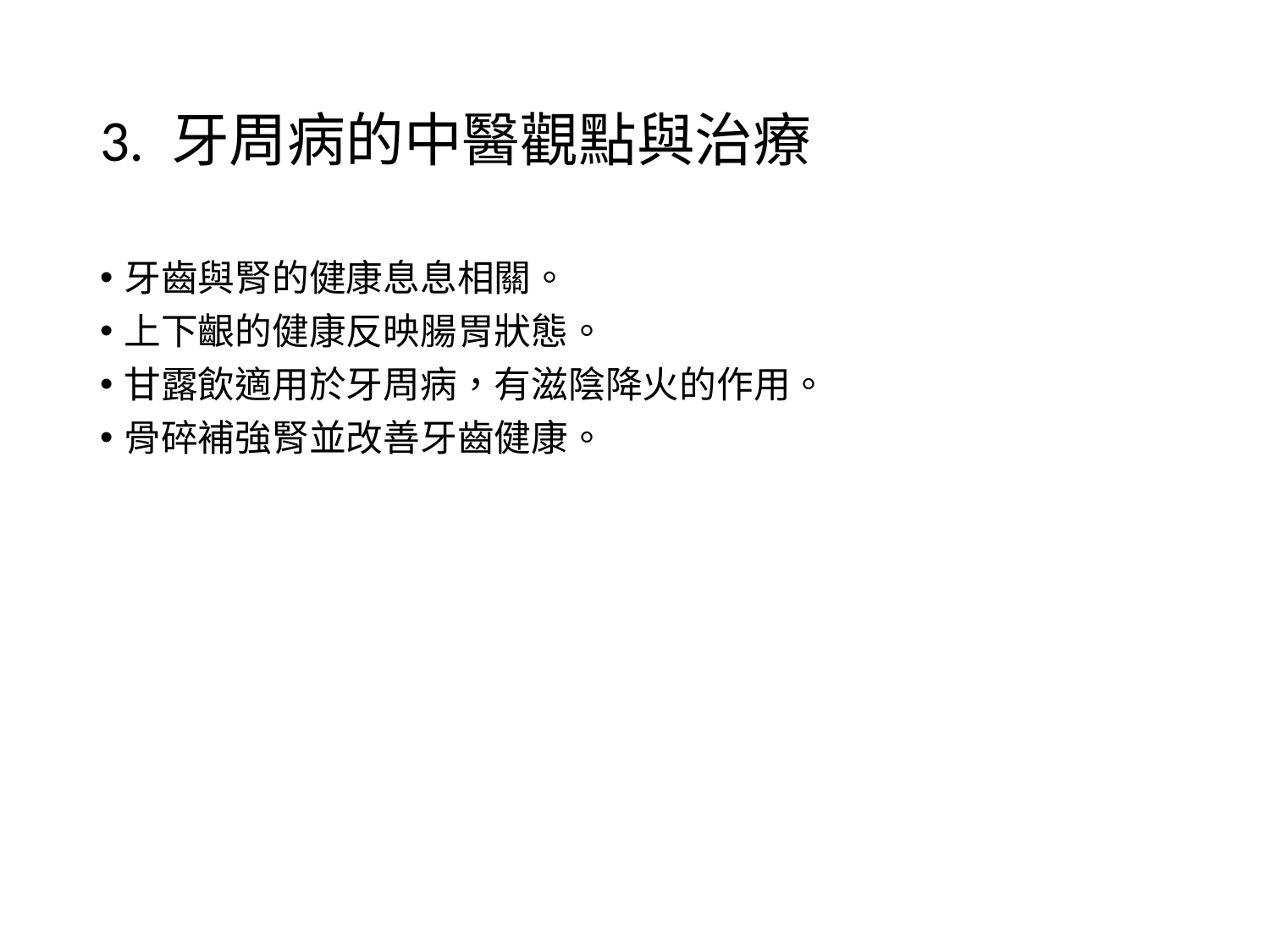

# 3. 牙周病的中醫觀點與治療
牙齒與腎的健康息息相關。
上下齦的健康反映腸胃狀態。
甘露飲適用於牙周病，有滋陰降火的作用。
骨碎補強腎並改善牙齒健康。